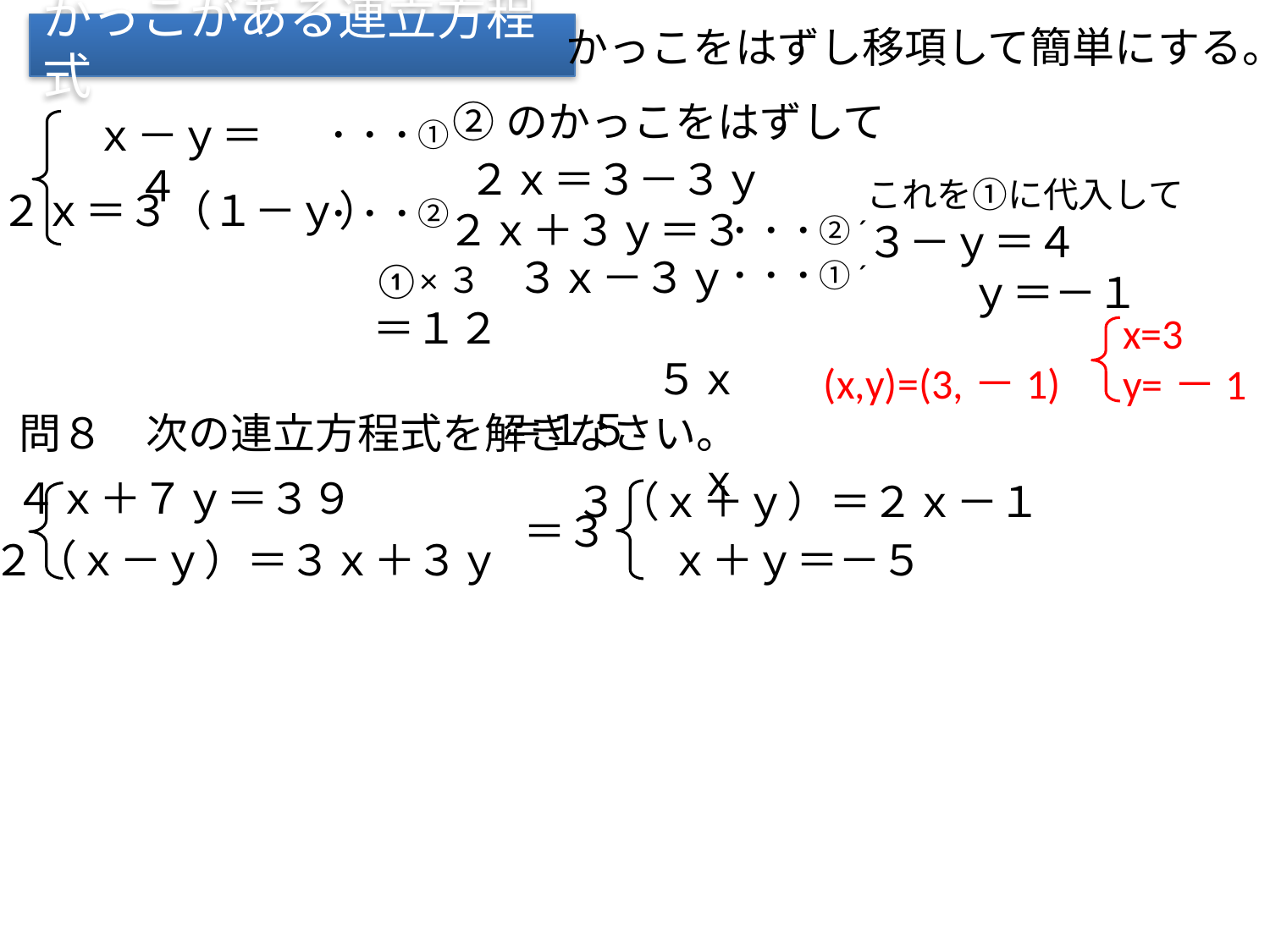

かっこがある連立方程式
かっこをはずし移項して簡単にする。
②のかっこをはずして
ｘ－ｙ＝４
・・・①

２ｘ＝３－３ｙ
２ｘ＋３ｙ＝３
これを①に代入して
３－ｙ＝４
　　  ｙ＝－１
２ｘ＝３（１－ｙ）
・・・②
・・・②´
①×３　３ｘ－３ｙ＝１２
　　　　　　 ５ｘ＝１５
　　　　　　　 ｘ＝３
・・・①´
x=3
y=－1

(x,y)=(3,－1)
# 問８　次の連立方程式を解きなさい。
４ｘ＋７ｙ＝３９
３（ｘ＋ｙ）＝２ｘ－１

２（ｘ－ｙ）＝３ｘ＋３ｙ
ｘ＋ｙ＝－５